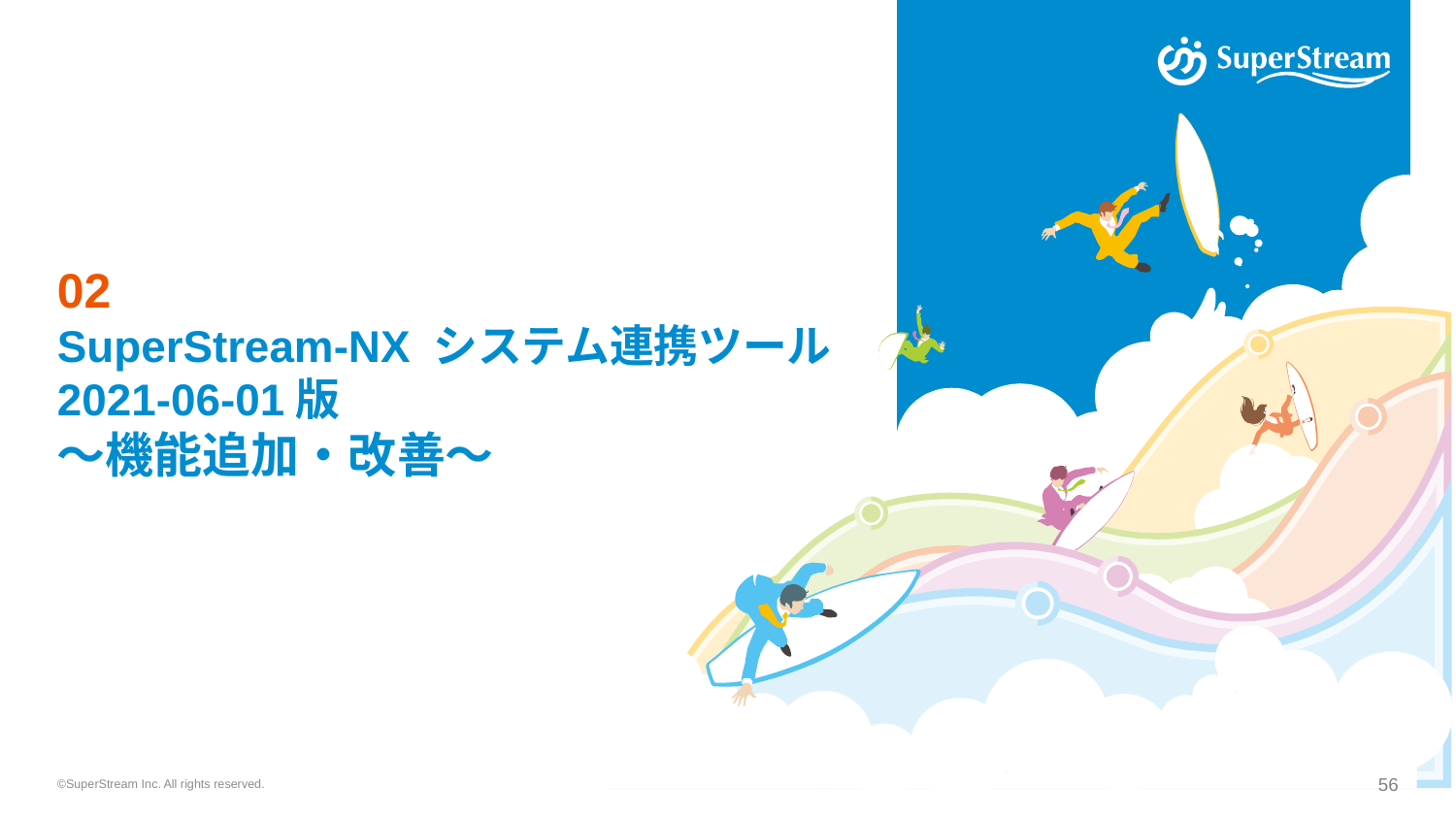

# 02 SuperStream-NX システム連携ツール 2021-06-01版 ～機能追加・改善～
©SuperStream Inc. All rights reserved.
56